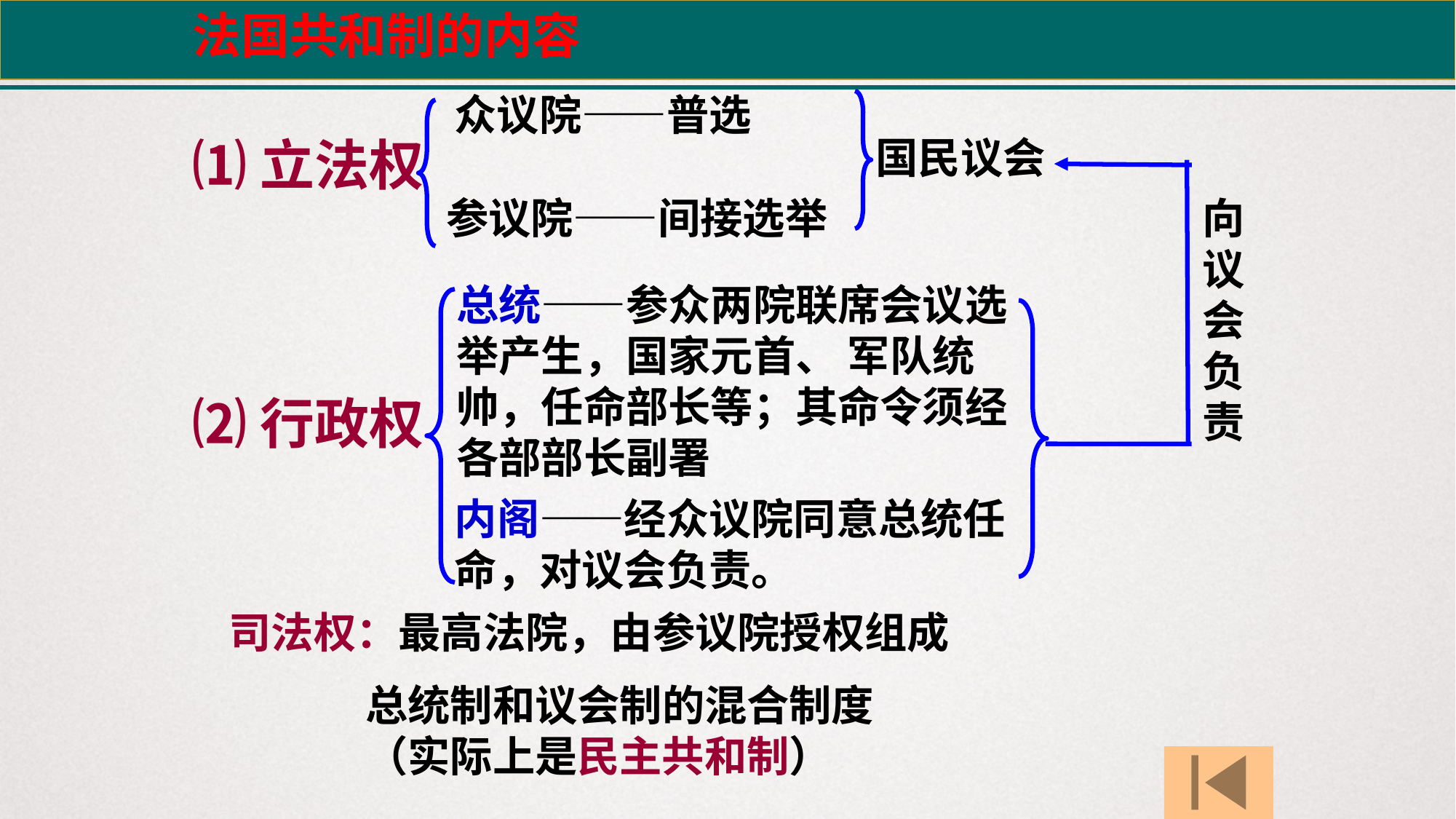

法国共和制的内容

众议院——普选

⑴立法权
国民议会

参议院——间接选举
向议会负责
总统——参众两院联席会议选举产生，国家元首、 军队统帅，任命部长等；其命令须经各部部长副署

⑵行政权

内阁——经众议院同意总统任命，对议会负责。
司法权：最高法院，由参议院授权组成
总统制和议会制的混合制度（实际上是民主共和制）